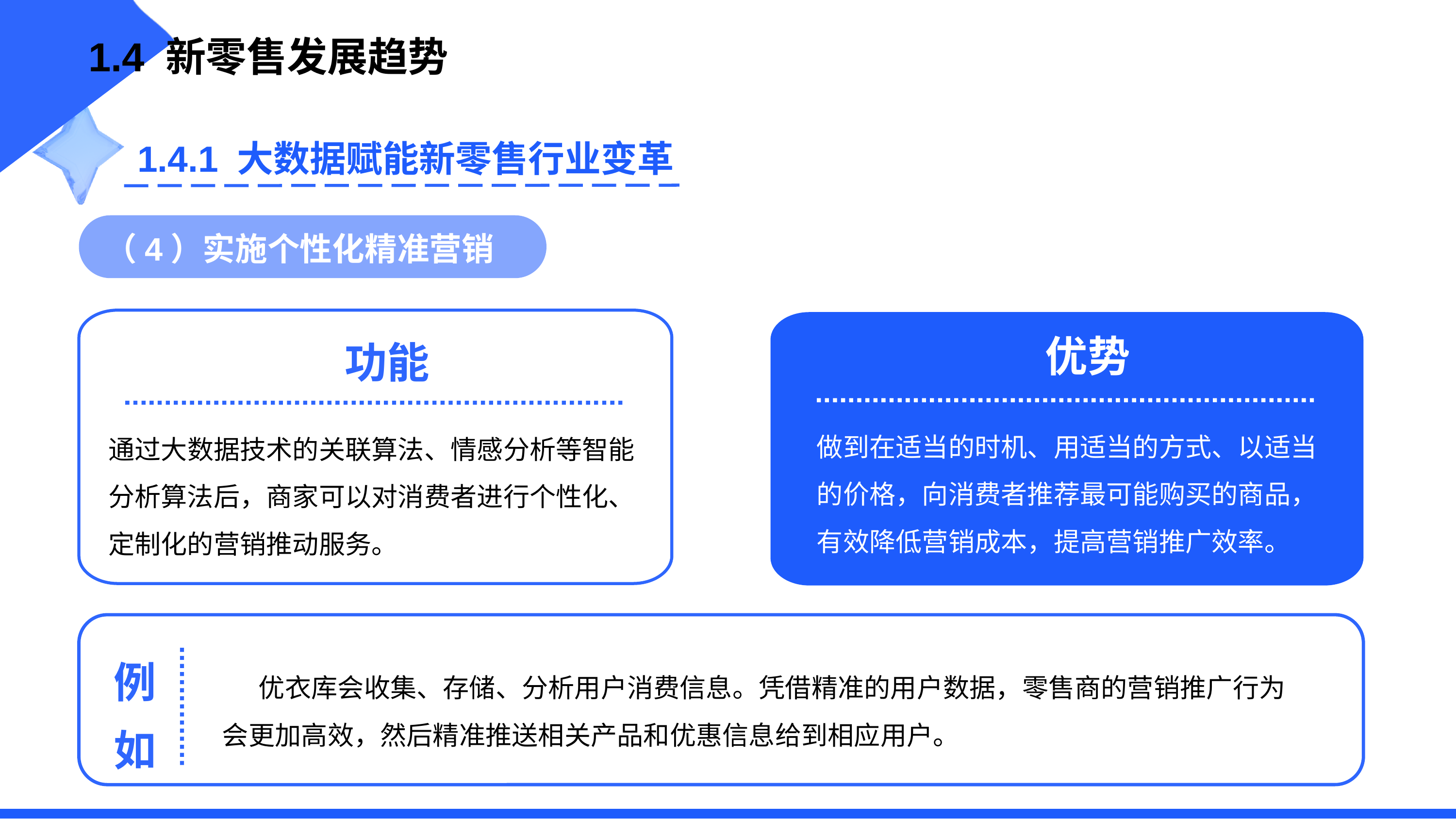

1.4 新零售发展趋势

1.4.1 大数据赋能新零售行业变革

（4）实施个性化精准营销

优势

做到在适当的时机、用适当的方式、以适当的价格，向消费者推荐最可能购买的商品，有效降低营销成本，提高营销推广效率。

功能

通过大数据技术的关联算法、情感分析等智能分析算法后，商家可以对消费者进行个性化、定制化的营销推动服务。

例
如

优衣库会收集、存储、分析用户消费信息。凭借精准的用户数据，零售商的营销推广行为会更加高效，然后精准推送相关产品和优惠信息给到相应用户。